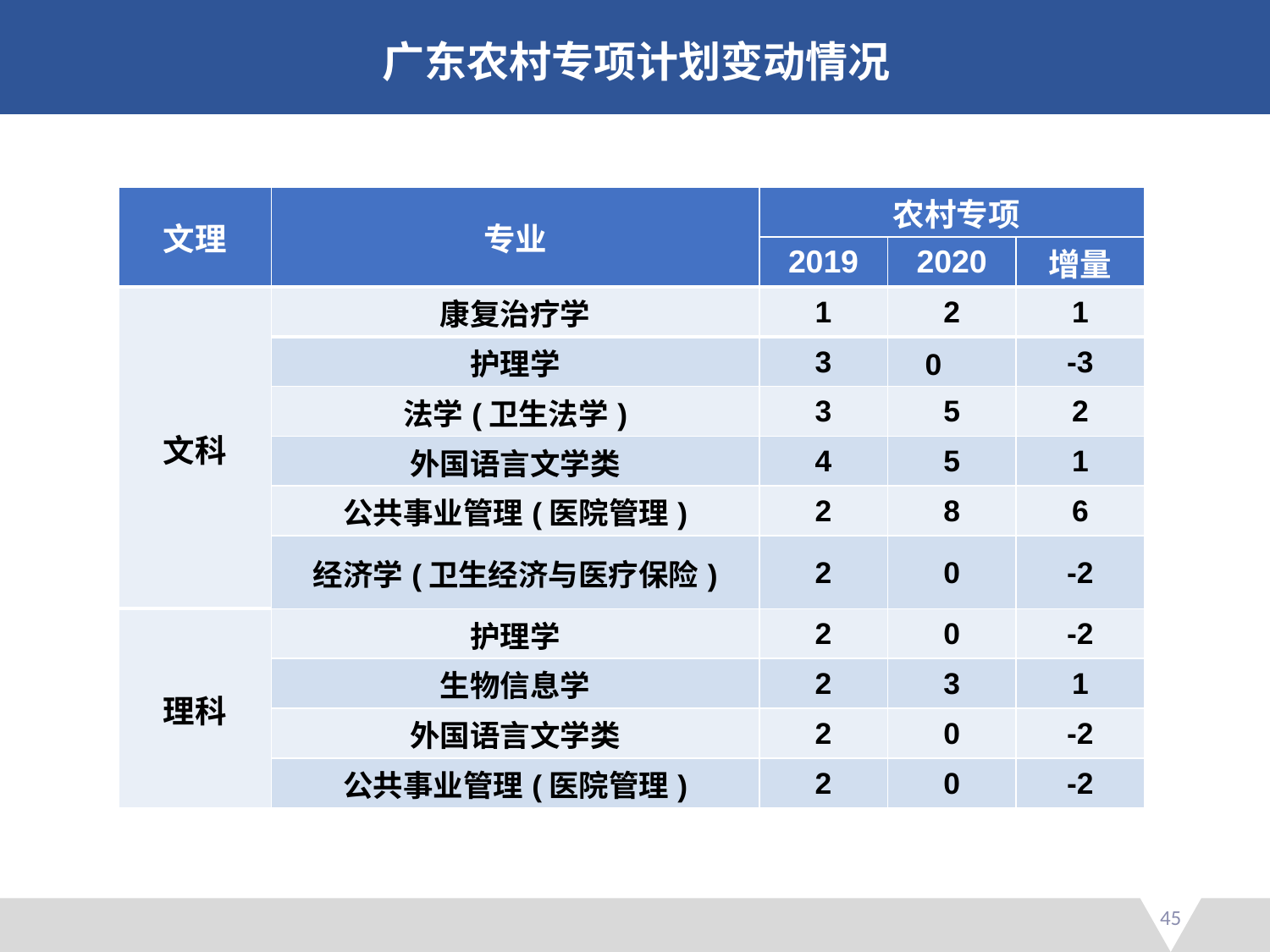

广东农村专项计划变动情况
| 文理 | 专业 | 农村专项 |  |  |
| --- | --- | --- | --- | --- |
|  |  | 2019 | 2020 | 增量 |
| 文科 | 康复治疗学 | 1 | 2 | 1 |
|  | 护理学 | 3 | 0 | -3 |
|  | 法学(卫生法学) | 3 | 5 | 2 |
|  | 外国语言文学类 | 4 | 5 | 1 |
|  | 公共事业管理(医院管理) | 2 | 8 | 6 |
|  | 经济学(卫生经济与医疗保险) | 2 | 0 | -2 |
| 理科 | 护理学 | 2 | 0 | -2 |
|  | 生物信息学 | 2 | 3 | 1 |
|  | 外国语言文学类 | 2 | 0 | -2 |
|  | 公共事业管理(医院管理) | 2 | 0 | -2 |
45